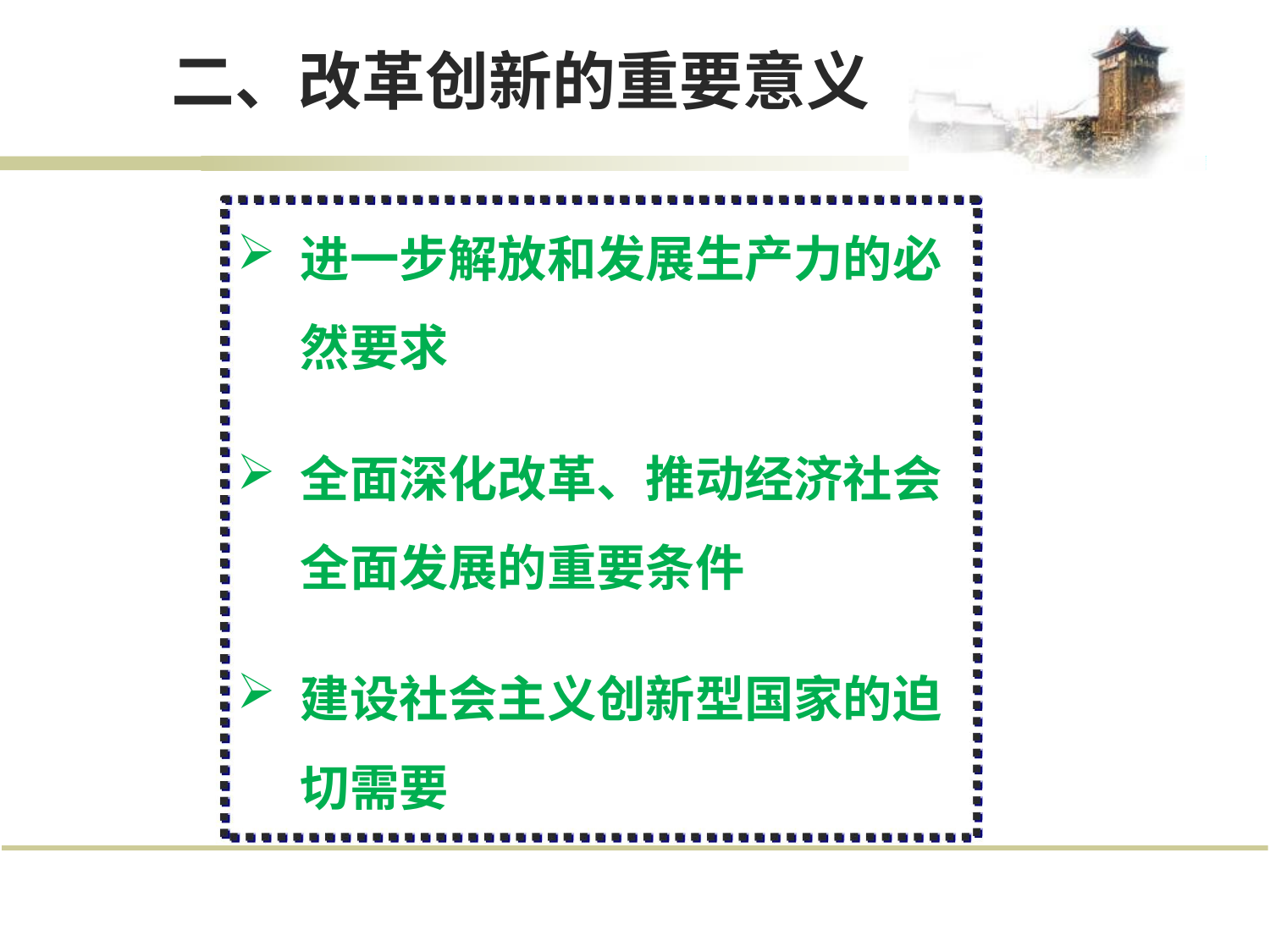

# 二、改革创新的重要意义

进一步解放和发展生产力的必 然要求
全面深化改革、推动经济社会 全面发展的重要条件
建设社会主义创新型国家的迫 切需要